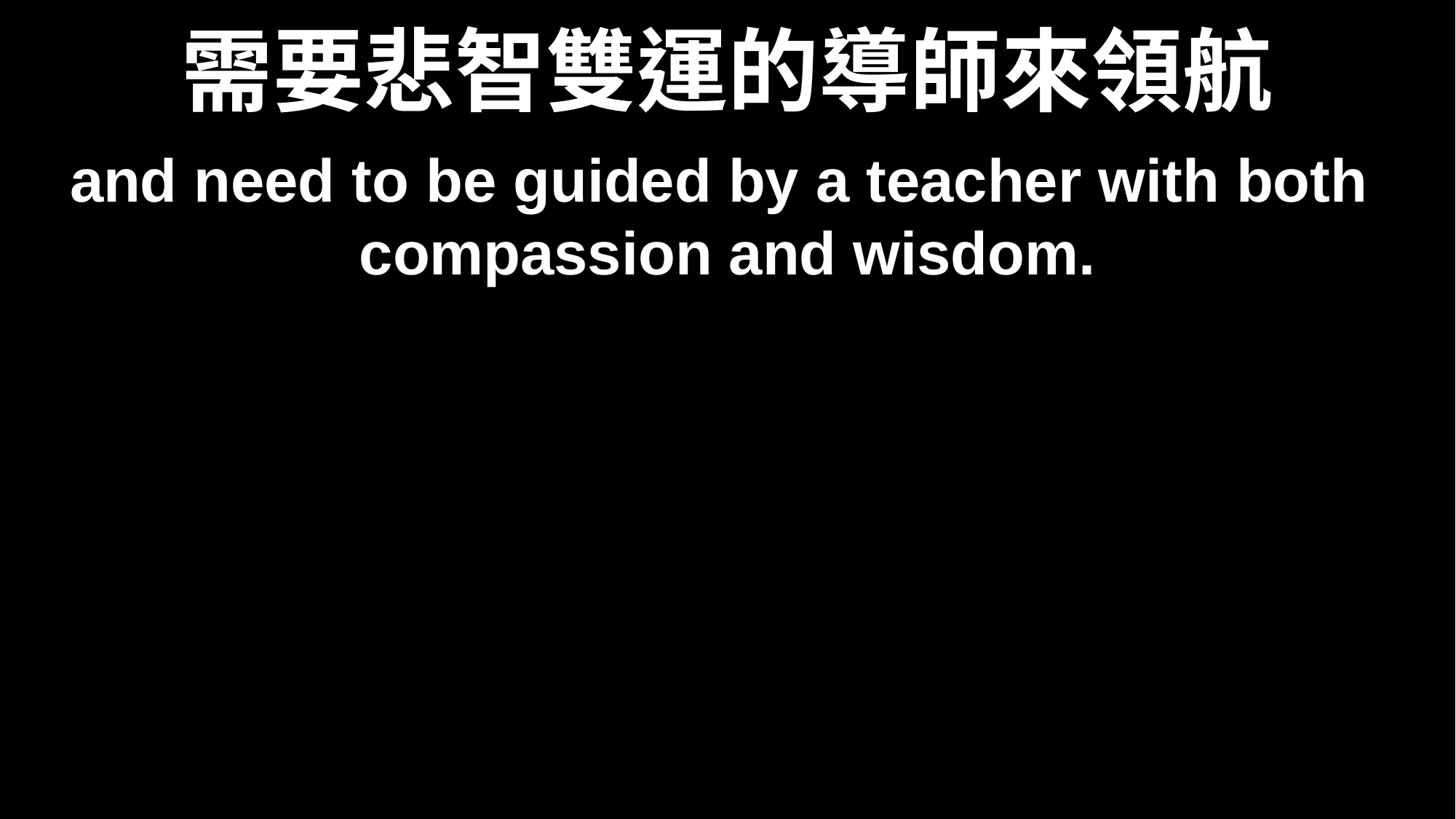

# 需要悲智雙運的導師來領航
and need to be guided by a teacher with both
compassion and wisdom.